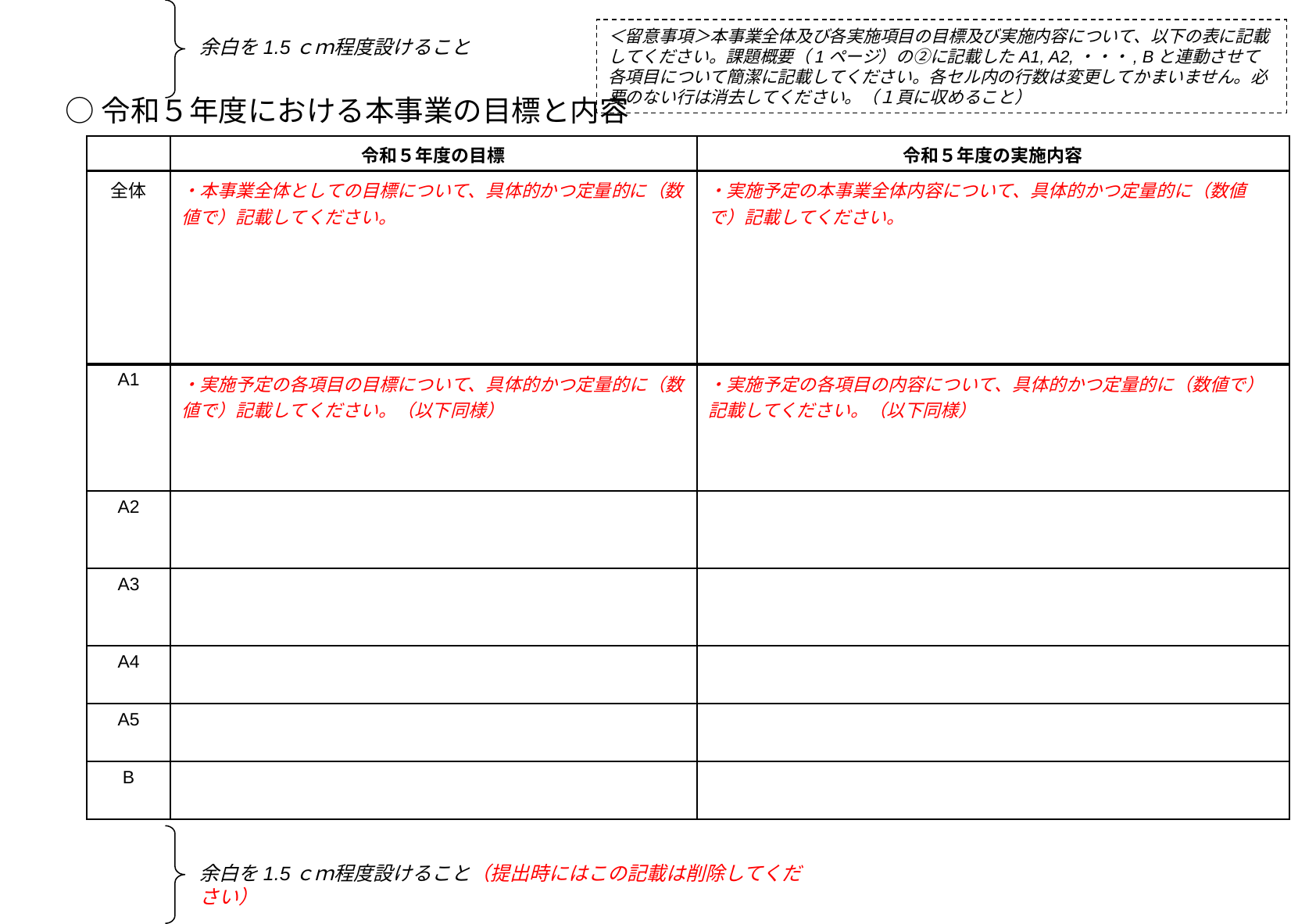

＜留意事項＞本事業全体及び各実施項目の目標及び実施内容について、以下の表に記載してください。課題概要（1ページ）の②に記載したA1, A2,・・・, Bと連動させて各項目について簡潔に記載してください。各セル内の行数は変更してかまいません。必要のない行は消去してください。（１頁に収めること）
余白を1.5ｃｍ程度設けること
○令和５年度における本事業の目標と内容
|  | 令和５年度の目標 | 令和５年度の実施内容 |
| --- | --- | --- |
| 全体 | ・本事業全体としての目標について、具体的かつ定量的に（数値で）記載してください。 | ・実施予定の本事業全体内容について、具体的かつ定量的に（数値で）記載してください。 |
| A1 | ・実施予定の各項目の目標について、具体的かつ定量的に（数値で）記載してください。（以下同様） | ・実施予定の各項目の内容について、具体的かつ定量的に（数値で）記載してください。（以下同様） |
| A2 |  |  |
| A3 |  |  |
| A4 |  |  |
| A5 |  |  |
| B |  |  |

余白を1.5ｃｍ程度設けること（提出時にはこの記載は削除してください）